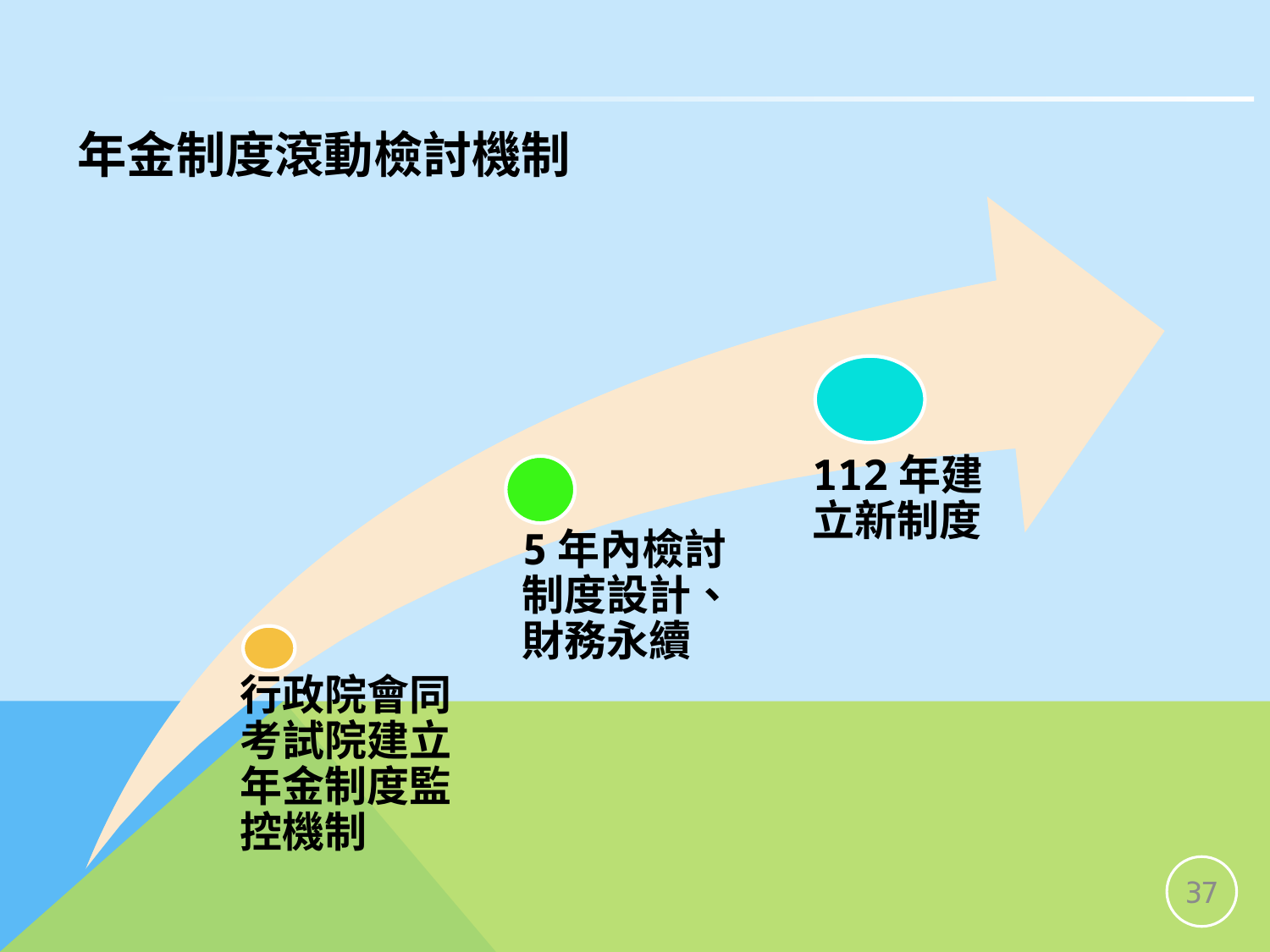

# 年金制度滾動檢討機制
行政院會同考試院建立年金制度監控機制
5年內檢討制度設計、財務永續
112年建立新制度
37